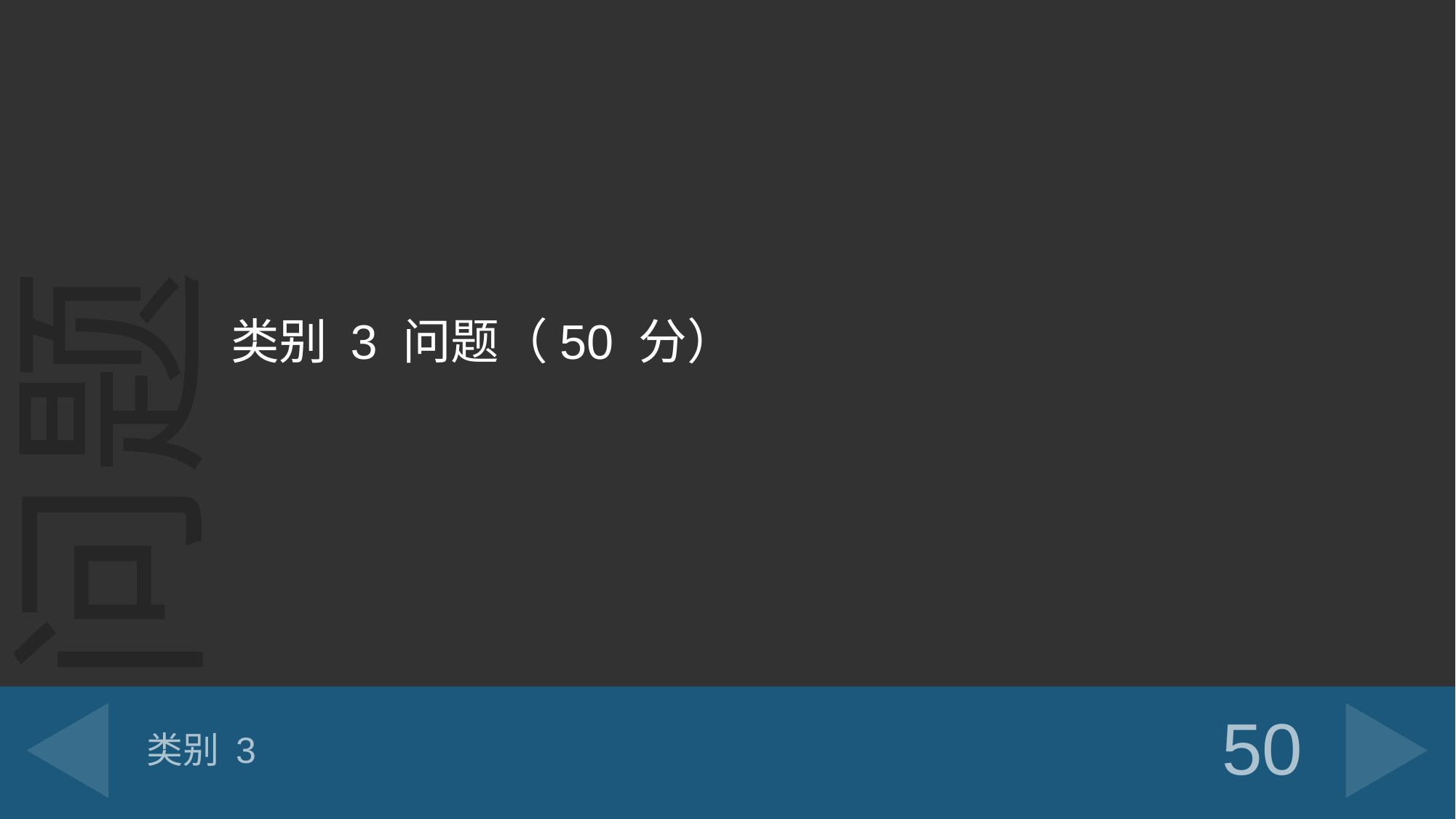

类别 3 问题（50 分）
# 类别 3
50